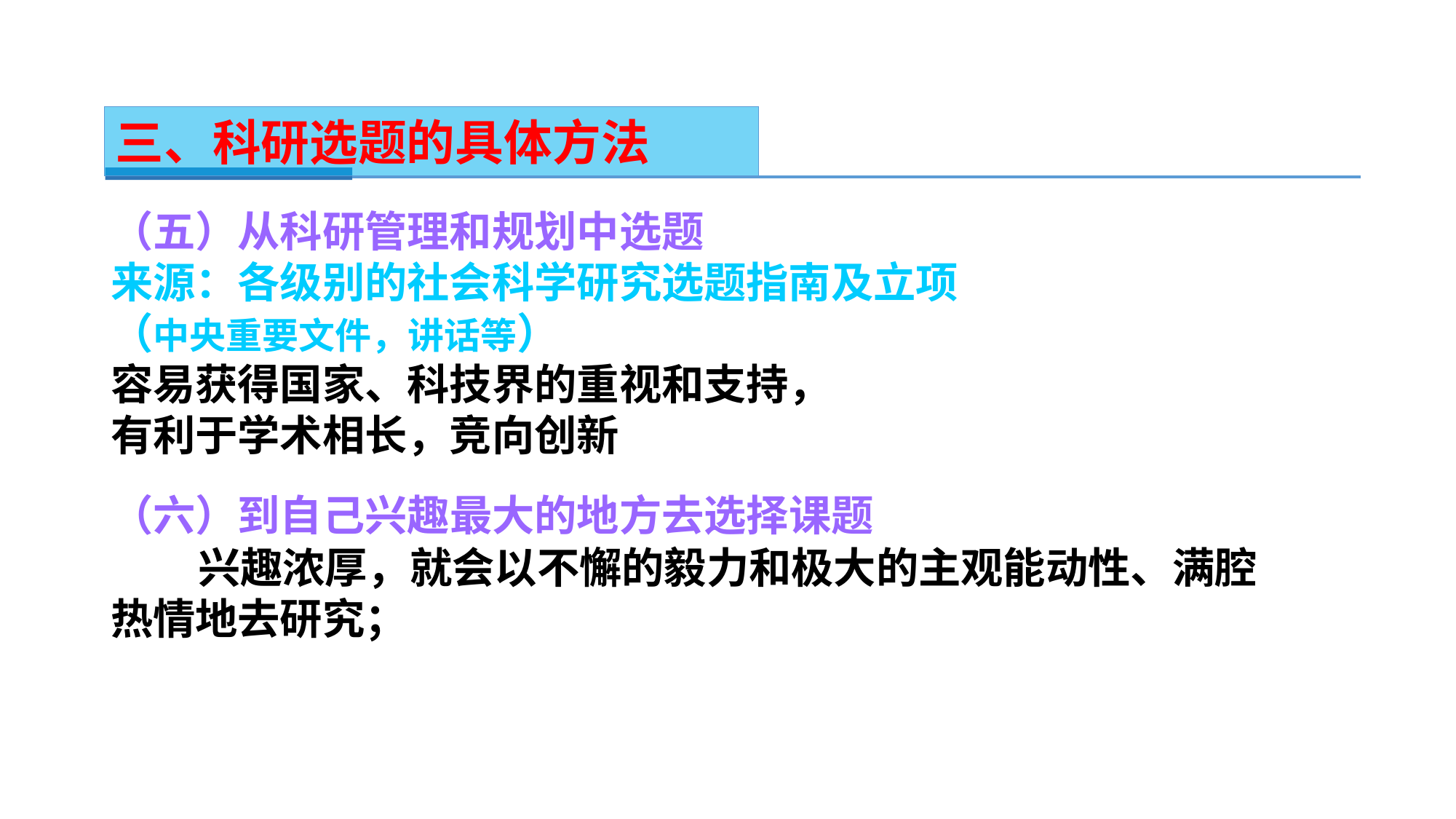

三、科研选题的具体方法
（五）从科研管理和规划中选题
来源：各级别的社会科学研究选题指南及立项
（中央重要文件，讲话等）
容易获得国家、科技界的重视和支持，
有利于学术相长，竞向创新

（六）到自己兴趣最大的地方去选择课题
        兴趣浓厚，就会以不懈的毅力和极大的主观能动性、满腔热情地去研究；